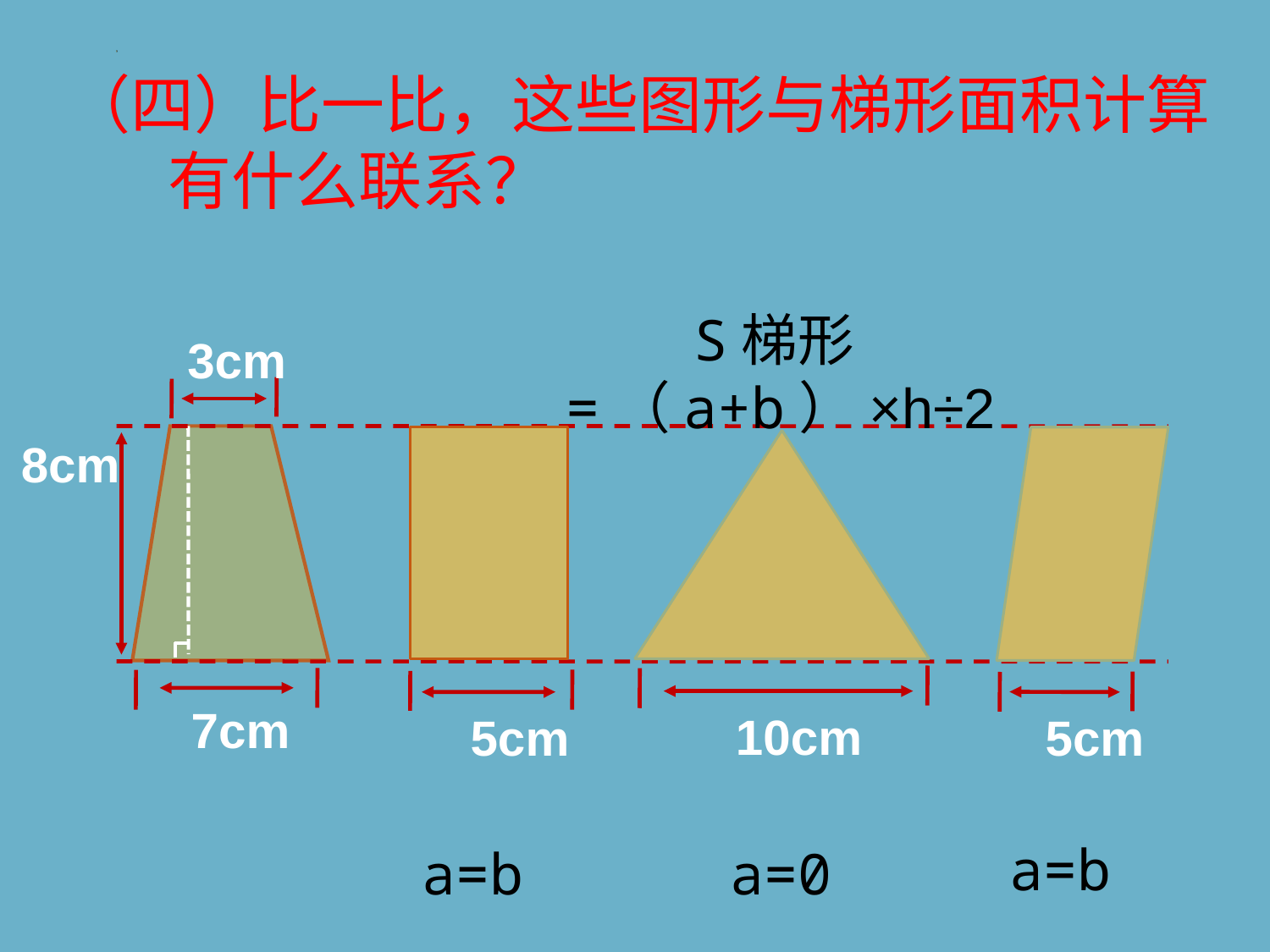

（四）比一比，这些图形与梯形面积计算
      有什么联系？
S梯形=（a+b）×h÷2
3cm

8cm

7cm
10cm
5cm
5cm
 a=b
 a=b
 a=0